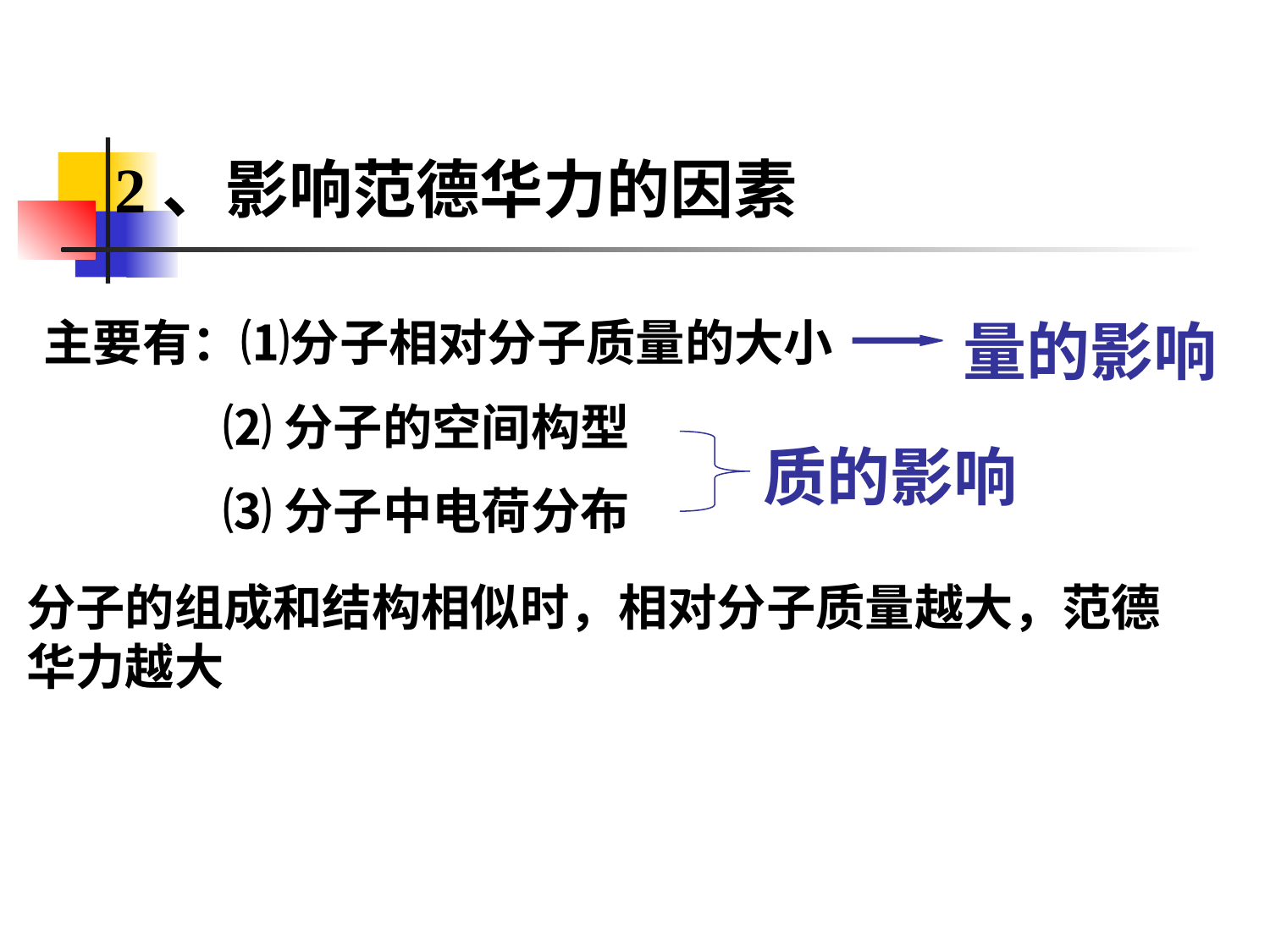

2、影响范德华力的因素
主要有：⑴分子相对分子质量的大小
                ⑵分子的空间构型
                ⑶分子中电荷分布
量的影响

质的影响
分子的组成和结构相似时，相对分子质量越大，范德华力越大